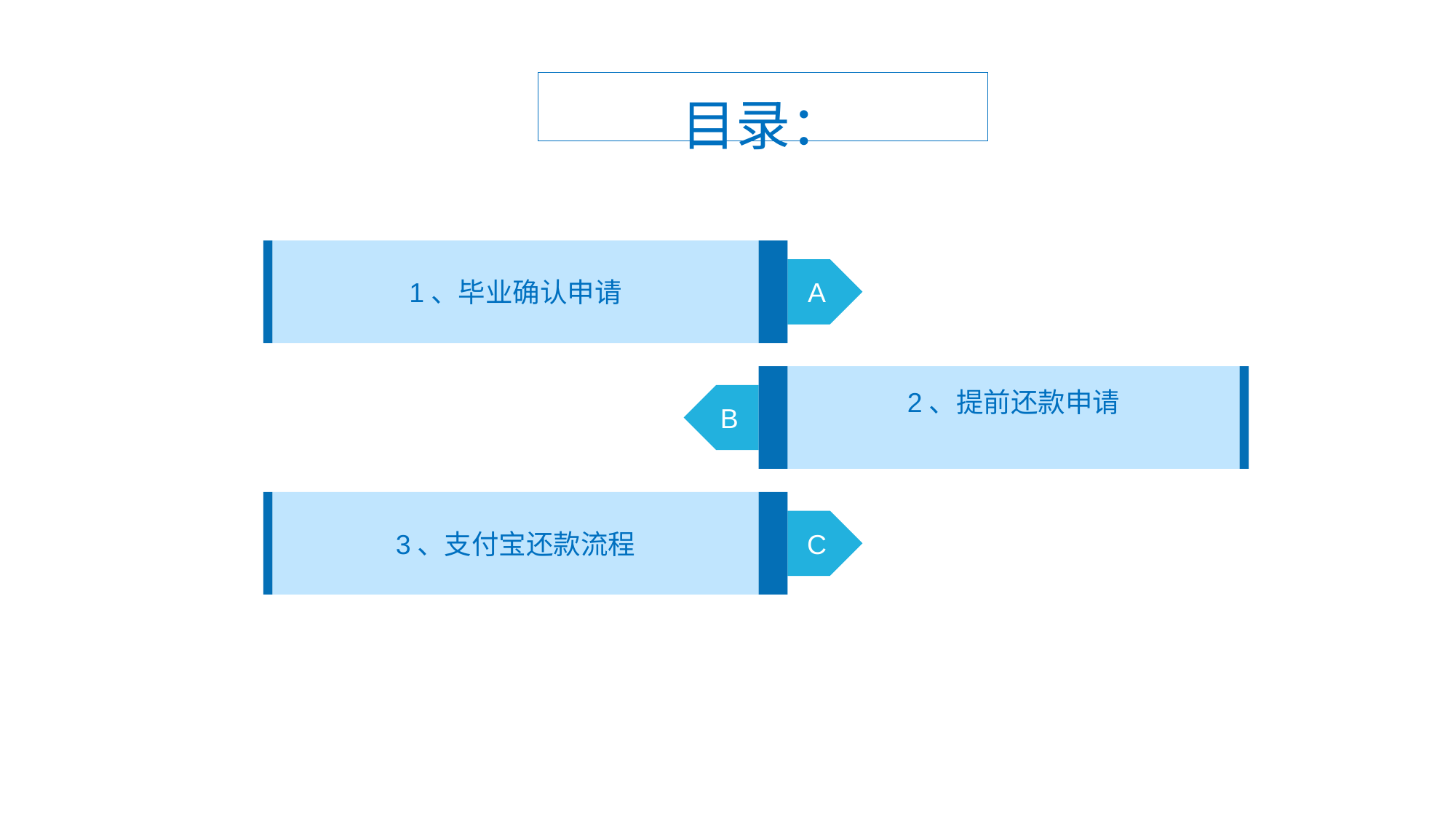

目录：

1、毕业确认申请

A

2、提前还款申请

B

3、支付宝还款流程

C